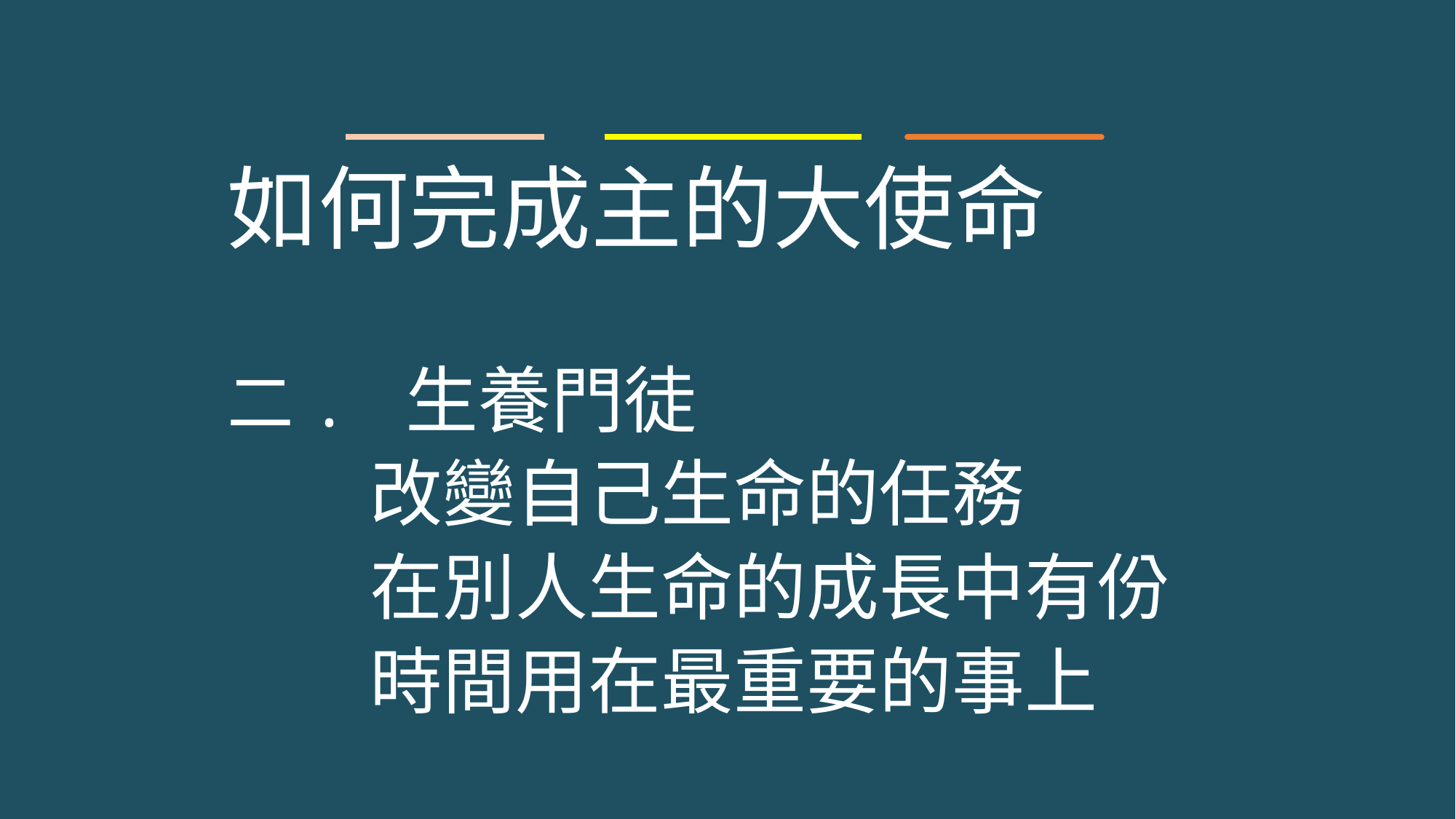

如何完成主的大使命

二. 生養門徒
	 改變自己生命的任務
	 在別人生命的成長中有份
	 時間用在最重要的事上